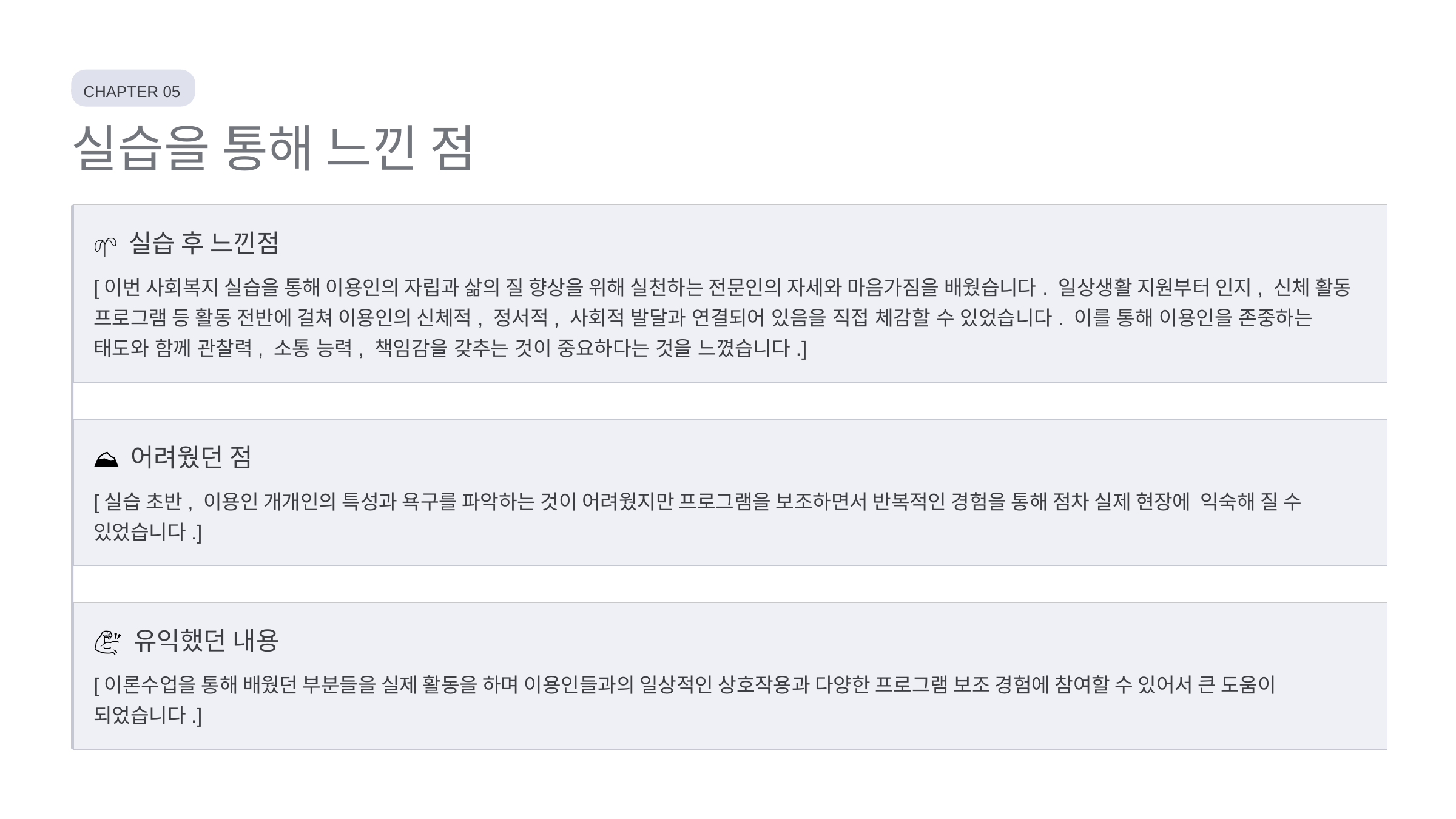

CHAPTER 05
실습을 통해 느낀 점

🌱 실습 후 느낀점
[이번 사회복지 실습을 통해 이용인의 자립과 삶의 질 향상을 위해 실천하는 전문인의 자세와 마음가짐을 배웠습니다. 일상생활 지원부터 인지, 신체 활동 프로그램 등 활동 전반에 걸쳐 이용인의 신체적, 정서적, 사회적 발달과 연결되어 있음을 직접 체감할 수 있었습니다. 이를 통해 이용인을 존중하는 태도와 함께 관찰력, 소통 능력, 책임감을 갖추는 것이 중요하다는 것을 느꼈습니다.]

⛰️ 어려웠던 점
[실습 초반, 이용인 개개인의 특성과 욕구를 파악하는 것이 어려웠지만 프로그램을 보조하면서 반복적인 경험을 통해 점차 실제 현장에  익숙해 질 수 있었습니다.]

💪 유익했던 내용
[이론수업을 통해 배웠던 부분들을 실제 활동을 하며 이용인들과의 일상적인 상호작용과 다양한 프로그램 보조 경험에 참여할 수 있어서 큰 도움이 되었습니다.]